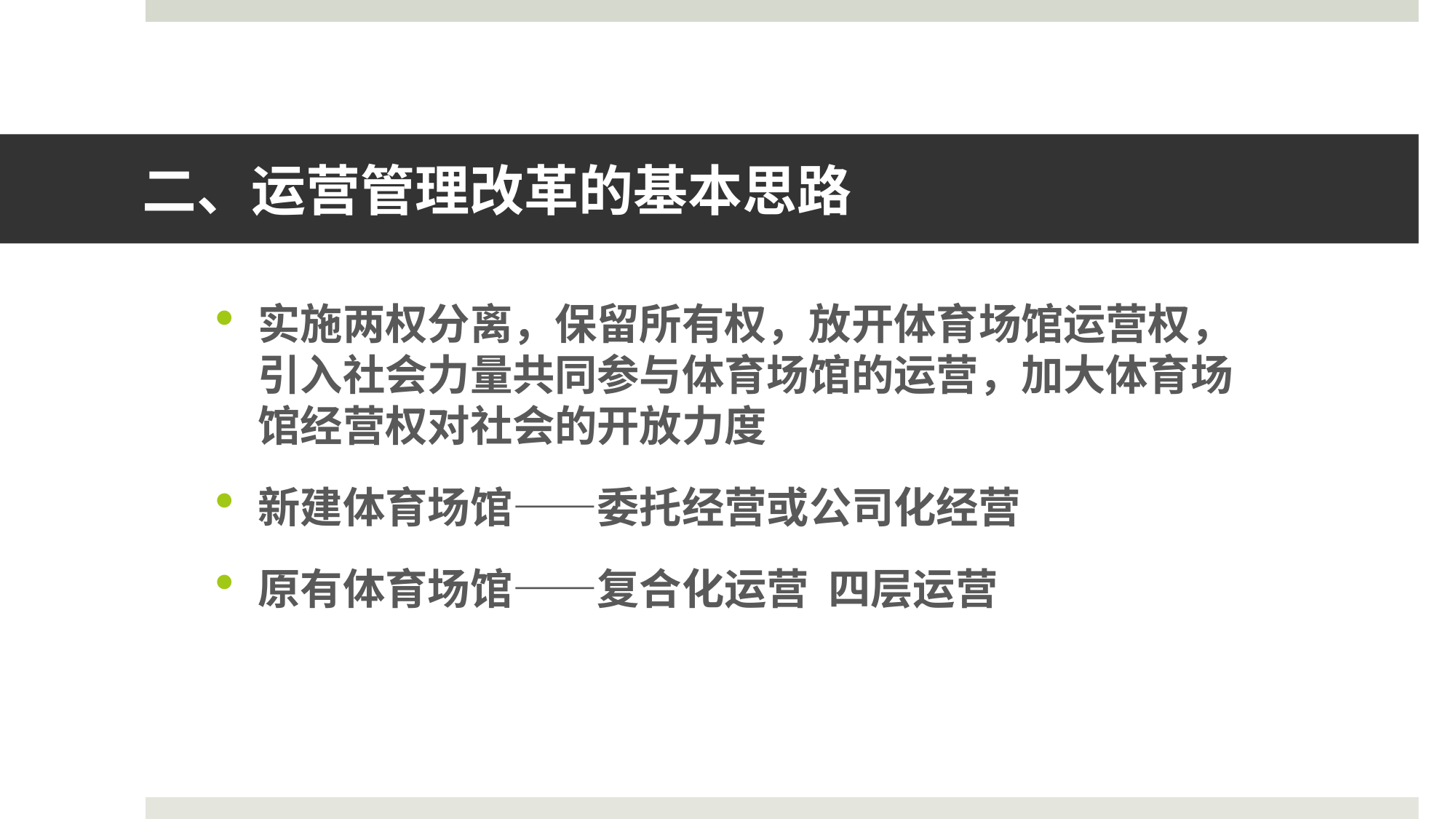

# 二、运营管理改革的基本思路
实施两权分离，保留所有权，放开体育场馆运营权，引入社会力量共同参与体育场馆的运营，加大体育场馆经营权对社会的开放力度
新建体育场馆——委托经营或公司化经营
原有体育场馆——复合化运营  四层运营